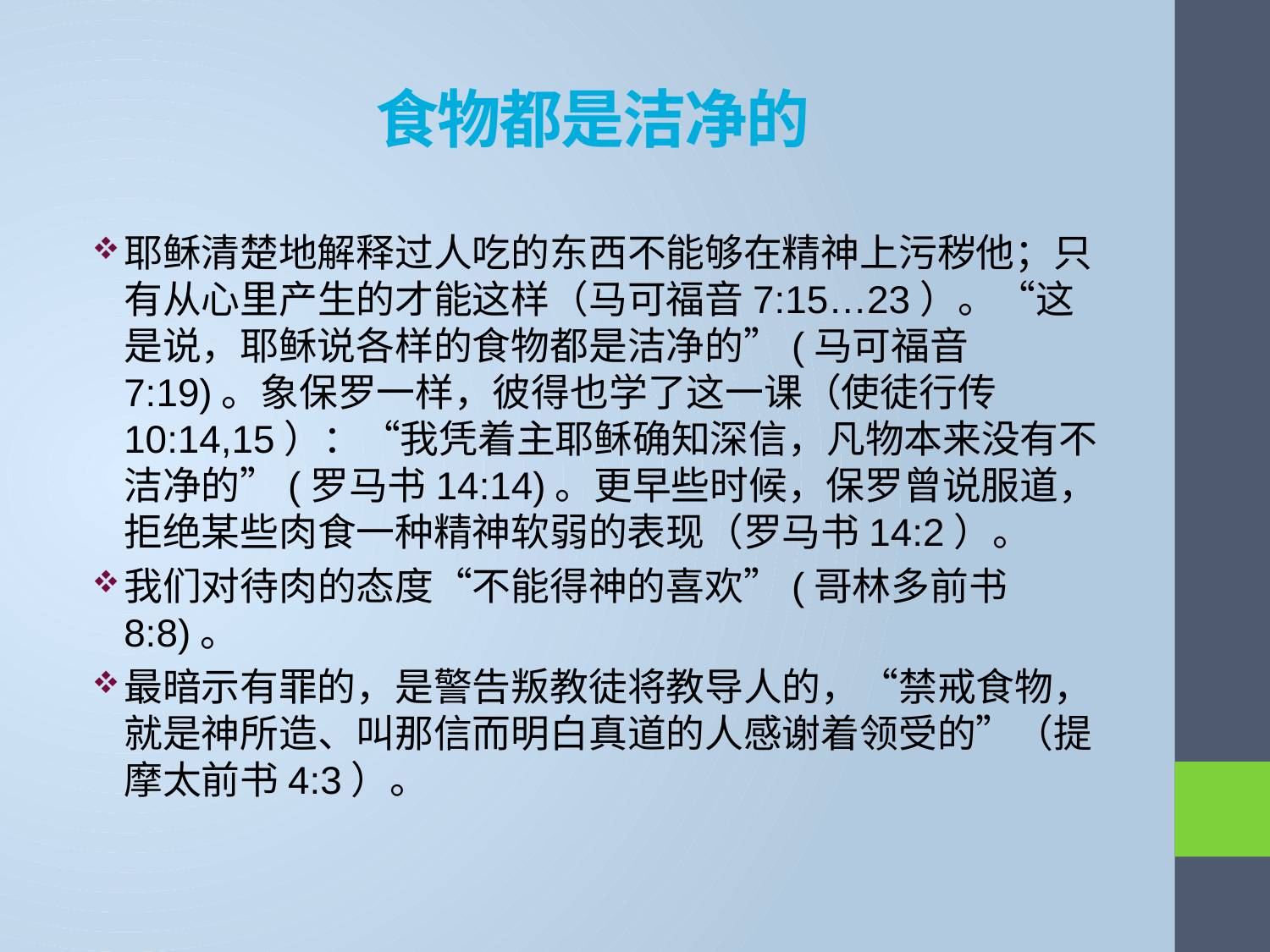

# 食物都是洁净的
耶稣清楚地解释过人吃的东西不能够在精神上污秽他；只有从心里产生的才能这样（马可福音7:15…23）。“这是说，耶稣说各样的食物都是洁净的”(马可福音7:19)。象保罗一样，彼得也学了这一课（使徒行传10:14,15）：“我凭着主耶稣确知深信，凡物本来没有不洁净的”(罗马书14:14)。更早些时候，保罗曾说服道，拒绝某些肉食一种精神软弱的表现（罗马书14:2）。
我们对待肉的态度“不能得神的喜欢”(哥林多前书8:8)。
最暗示有罪的，是警告叛教徒将教导人的，“禁戒食物，就是神所造、叫那信而明白真道的人感谢着领受的”（提摩太前书4:3）。